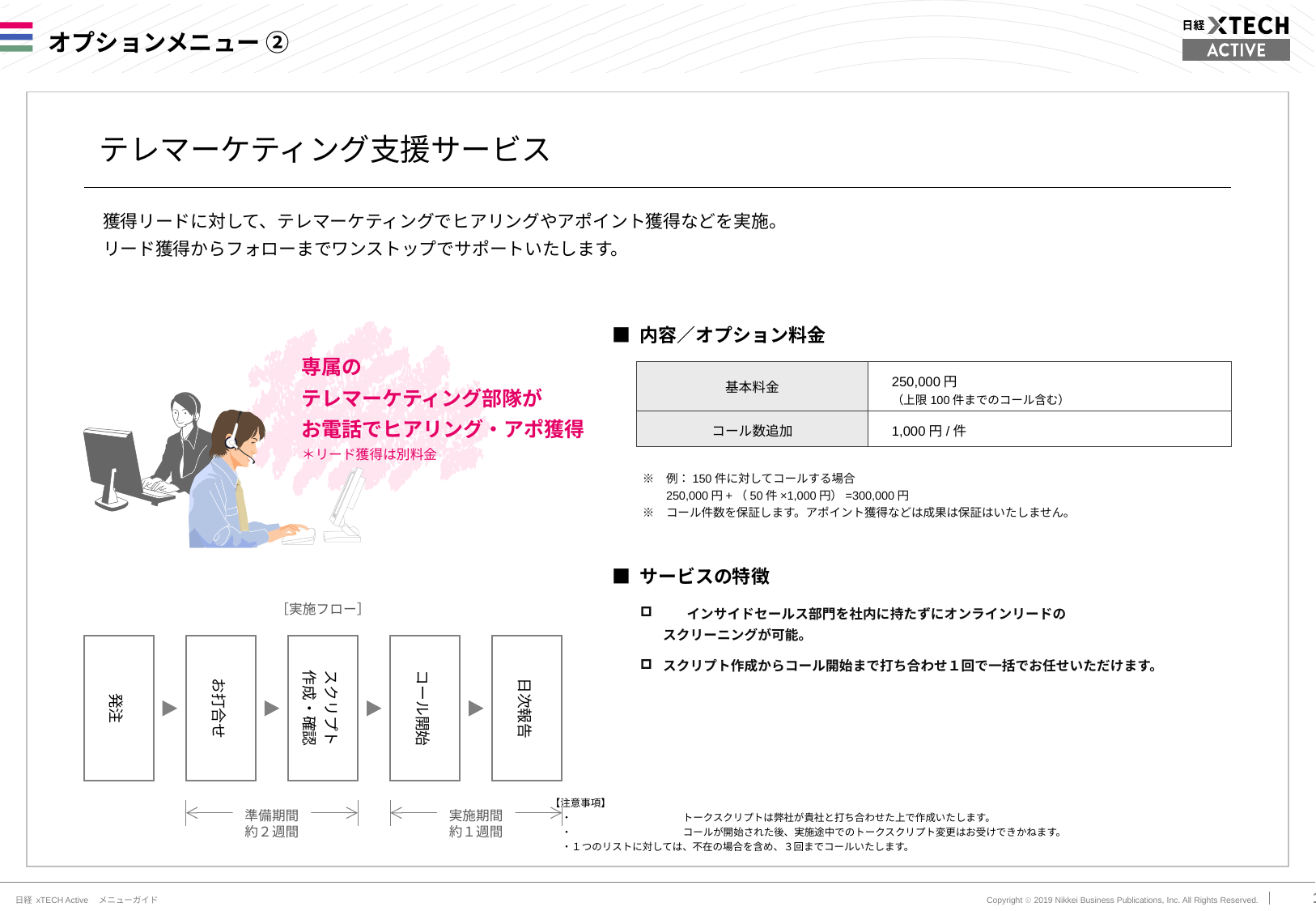

# オプションメニュー ②

テレマーケティング支援サービス
獲得リードに対して、テレマーケティングでヒアリングやアポイント獲得などを実施。
リード獲得からフォローまでワンストップでサポートいたします。
■ 内容／オプション料金

専属の
テレマーケティング部隊が
お電話でヒアリング・アポ獲得
＊リード獲得は別料金

| 基本料金 | 250,000円 （上限100件までのコール含む） |
| --- | --- |
| コール数追加 | 1,000円/件 |
※	例：150件に対してコールする場合
	250,000円+（50件×1,000円）=300,000円
※	コール件数を保証します。アポイント獲得などは成果は保証はいたしません。
■ サービスの特徴
［実施フロー］
発注
お打合せ
スクリプト
作成・確認
コール開始
日次報告

準備期間
約２週間
実施期間
約１週間
	インサイドセールス部門を社内に持たずにオンラインリードの
スクリーニングが可能。
スクリプト作成からコール開始まで打ち合わせ１回で一括でお任せいただけます。
【注意事項】
・	トークスクリプトは弊社が貴社と打ち合わせた上で作成いたします。
	・	コールが開始された後、実施途中でのトークスクリプト変更はお受けできかねます。
	・１つのリストに対しては、不在の場合を含め、３回までコールいたします。